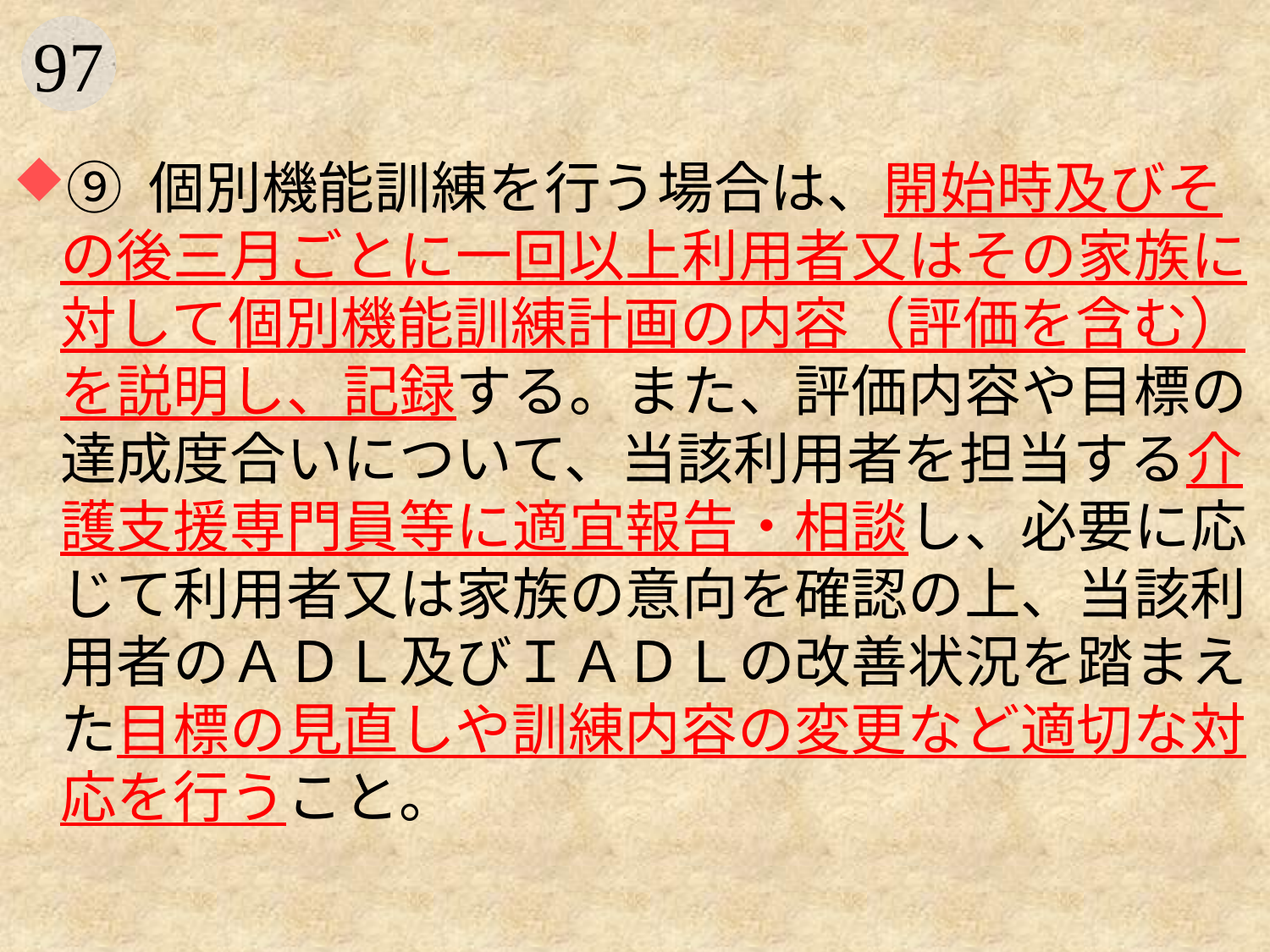

#
⑨ 個別機能訓練を行う場合は、開始時及びその後三月ごとに一回以上利用者又はその家族に対して個別機能訓練計画の内容（評価を含む）を説明し、記録する。また、評価内容や目標の達成度合いについて、当該利用者を担当する介護支援専門員等に適宜報告・相談し、必要に応じて利用者又は家族の意向を確認の上、当該利用者のＡＤＬ及びＩＡＤＬの改善状況を踏まえた目標の見直しや訓練内容の変更など適切な対応を行うこと。